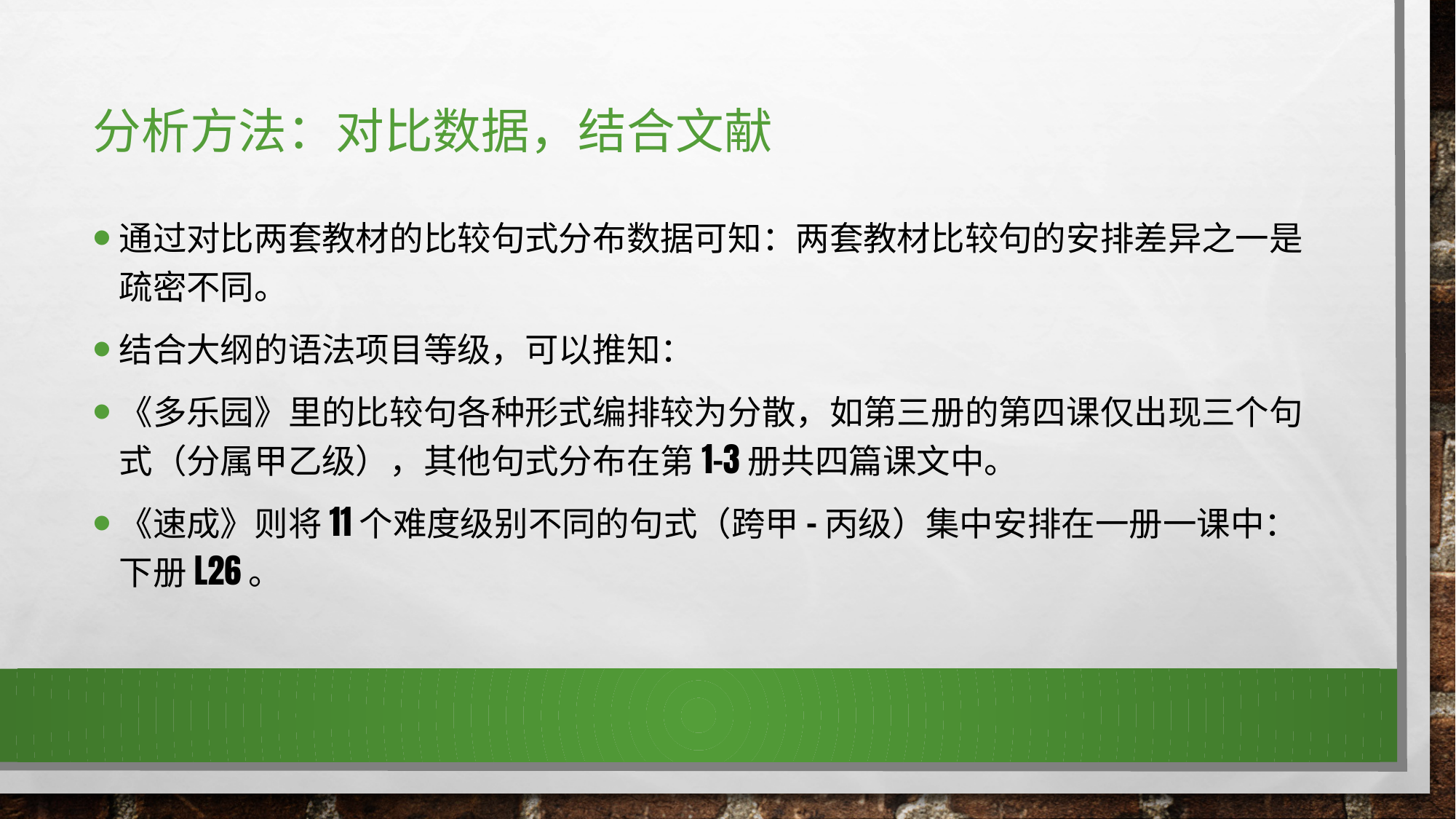

# 分析方法：对比数据，结合文献
通过对比两套教材的比较句式分布数据可知：两套教材比较句的安排差异之一是疏密不同。
结合大纲的语法项目等级，可以推知：
《多乐园》里的比较句各种形式编排较为分散，如第三册的第四课仅出现三个句式（分属甲乙级），其他句式分布在第1-3册共四篇课文中。
《速成》则将11个难度级别不同的句式（跨甲-丙级）集中安排在一册一课中：下册L26。